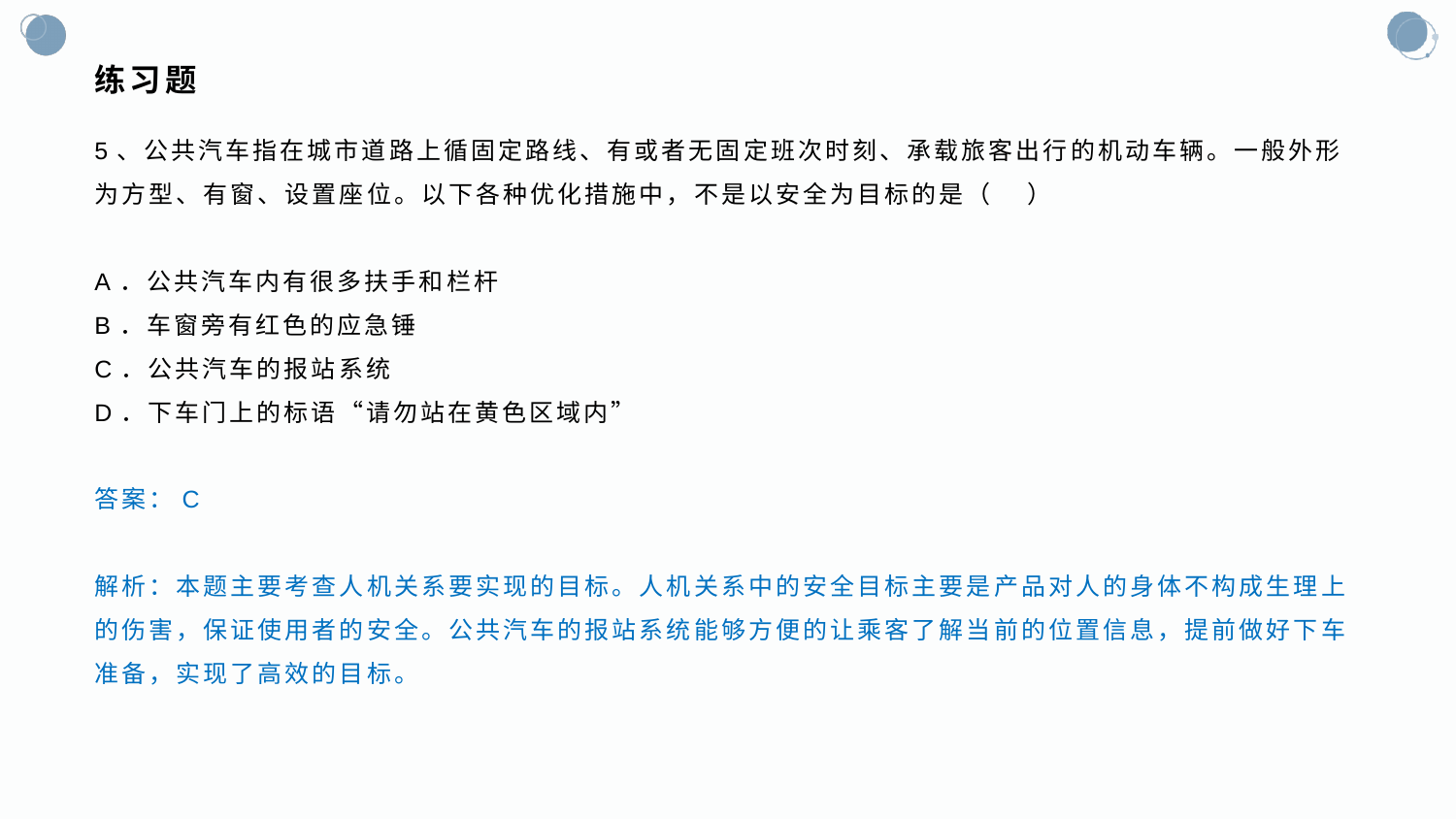

# 练习题
5、公共汽车指在城市道路上循固定路线、有或者无固定班次时刻、承载旅客出行的机动车辆。一般外形为方型、有窗、设置座位。以下各种优化措施中，不是以安全为目标的是（    ）

A．公共汽车内有很多扶手和栏杆
B．车窗旁有红色的应急锤
C．公共汽车的报站系统
D．下车门上的标语“请勿站在黄色区域内”

答案：C

解析：本题主要考查人机关系要实现的目标。人机关系中的安全目标主要是产品对人的身体不构成生理上的伤害，保证使用者的安全。公共汽车的报站系统能够方便的让乘客了解当前的位置信息，提前做好下车准备，实现了高效的目标。